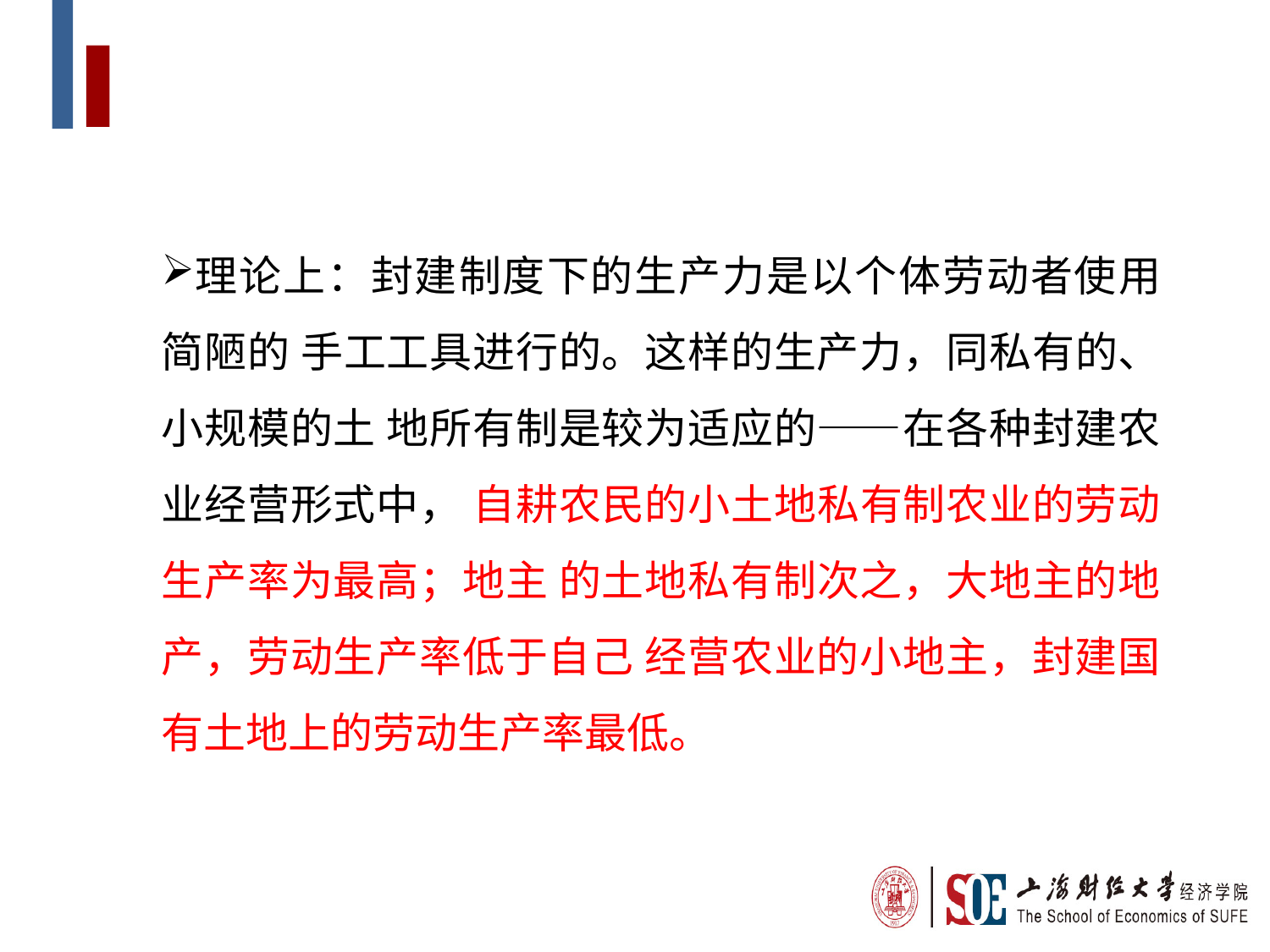

理论上：封建制度下的生产力是以个体劳动者使用简陋的 手工工具进行的。这样的生产力，同私有的、小规模的土 地所有制是较为适应的——在各种封建农业经营形式中， 自耕农民的小土地私有制农业的劳动生产率为最高；地主 的土地私有制次之，大地主的地产，劳动生产率低于自己 经营农业的小地主，封建国有土地上的劳动生产率最低。